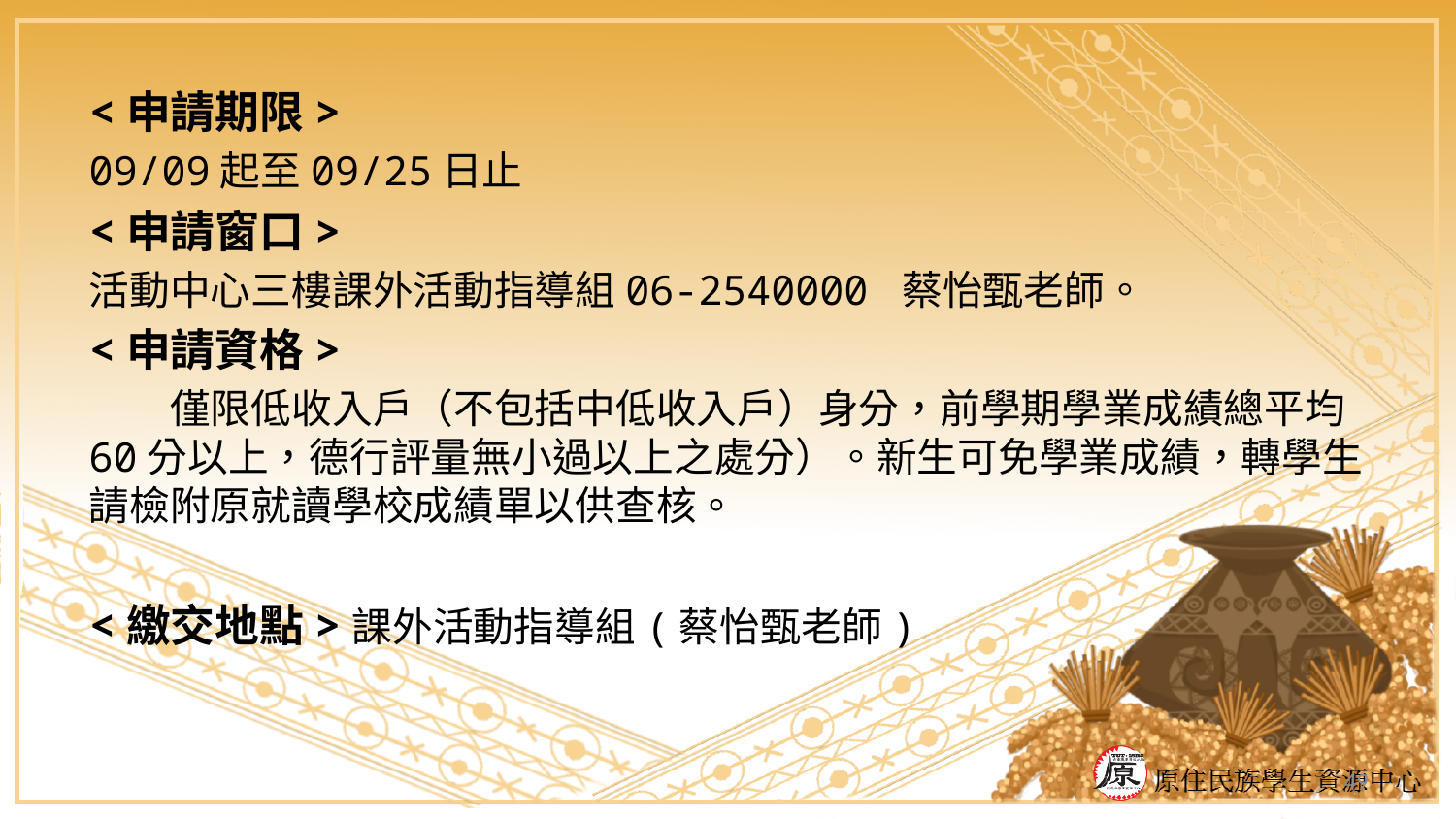

<申請期限>
09/09起至09/25日止
<申請窗口>
活動中心三樓課外活動指導組06-2540000 蔡怡甄老師。
<申請資格>
　　僅限低收入戶（不包括中低收入戶）身分，前學期學業成績總平均60分以上，德行評量無小過以上之處分）。新生可免學業成績，轉學生請檢附原就讀學校成績單以供查核。

<繳交地點>課外活動指導組(蔡怡甄老師)

49